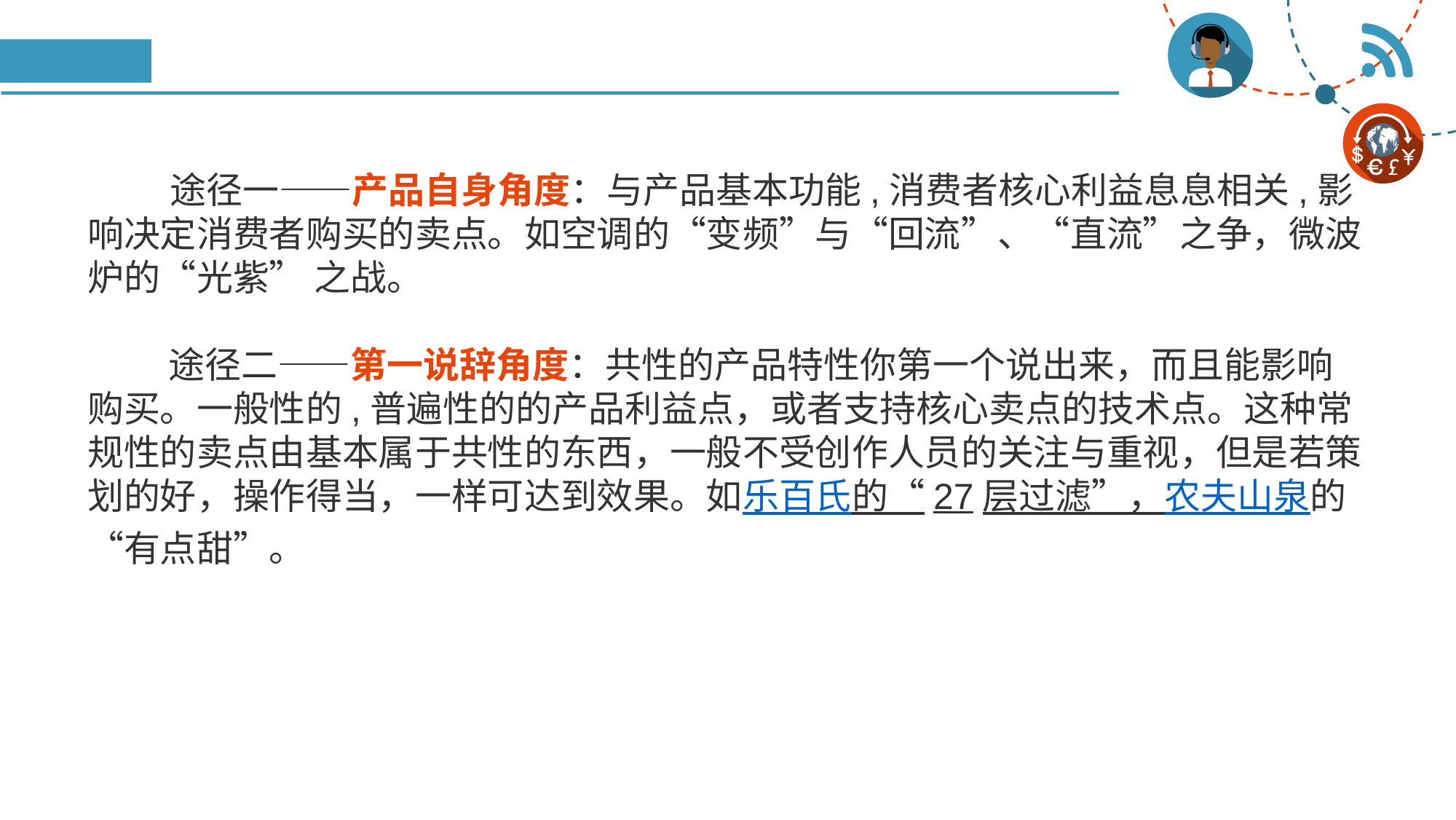

#
         途径一——产品自身角度：与产品基本功能,消费者核心利益息息相关,影响决定消费者购买的卖点。如空调的“变频”与“回流”、“直流”之争，微波炉的“光紫” 之战。
　　 途径二——第一说辞角度：共性的产品特性你第一个说出来，而且能影响购买。一般性的,普遍性的的产品利益点，或者支持核心卖点的技术点。这种常规性的卖点由基本属于共性的东西，一般不受创作人员的关注与重视，但是若策划的好，操作得当，一样可达到效果。如乐百氏的“27层过滤”，农夫山泉的“有点甜”。